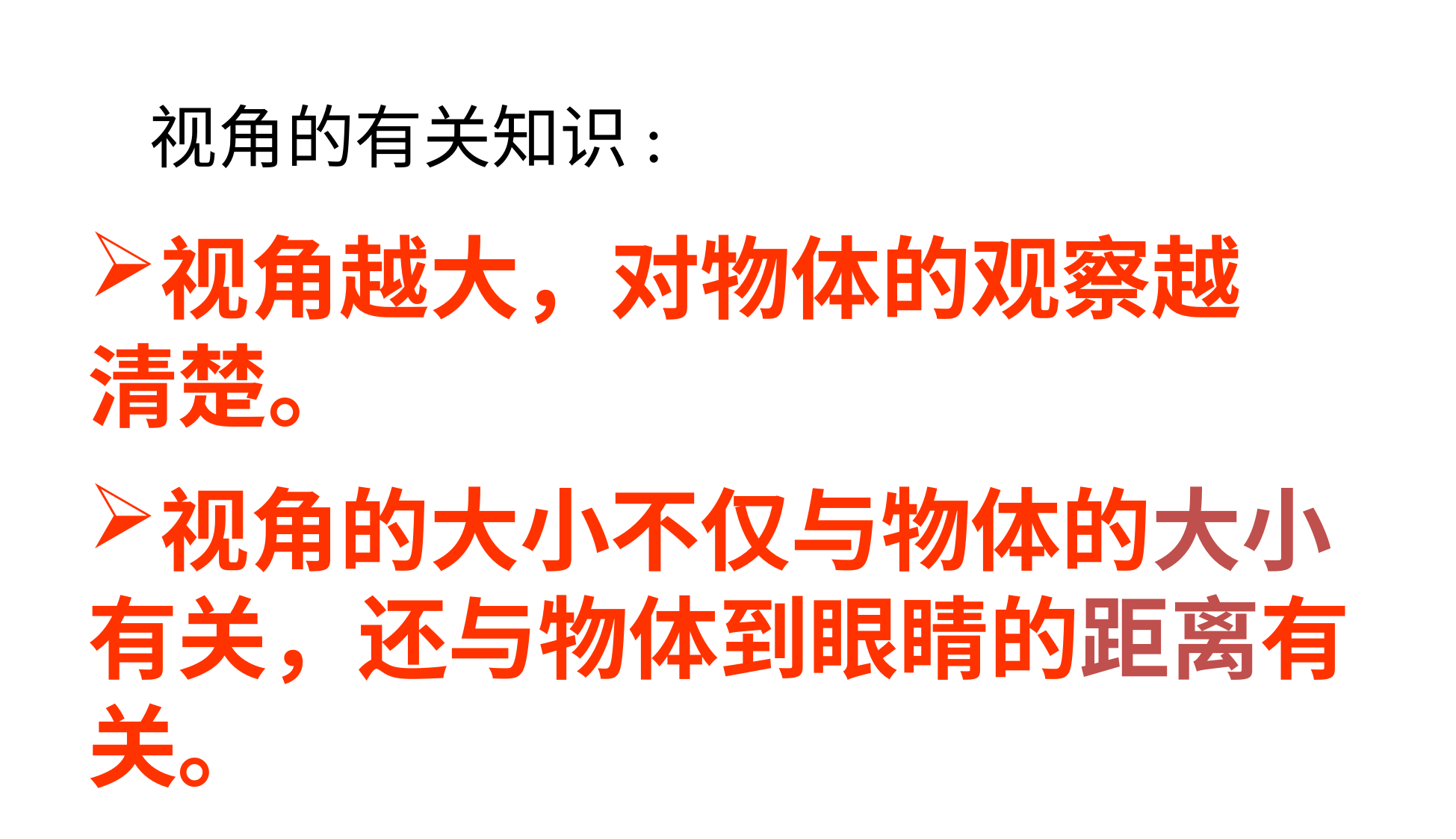

视角的有关知识:
视角越大，对物体的观察越清楚。

视角的大小不仅与物体的大小有关，还与物体到眼睛的距离有关。